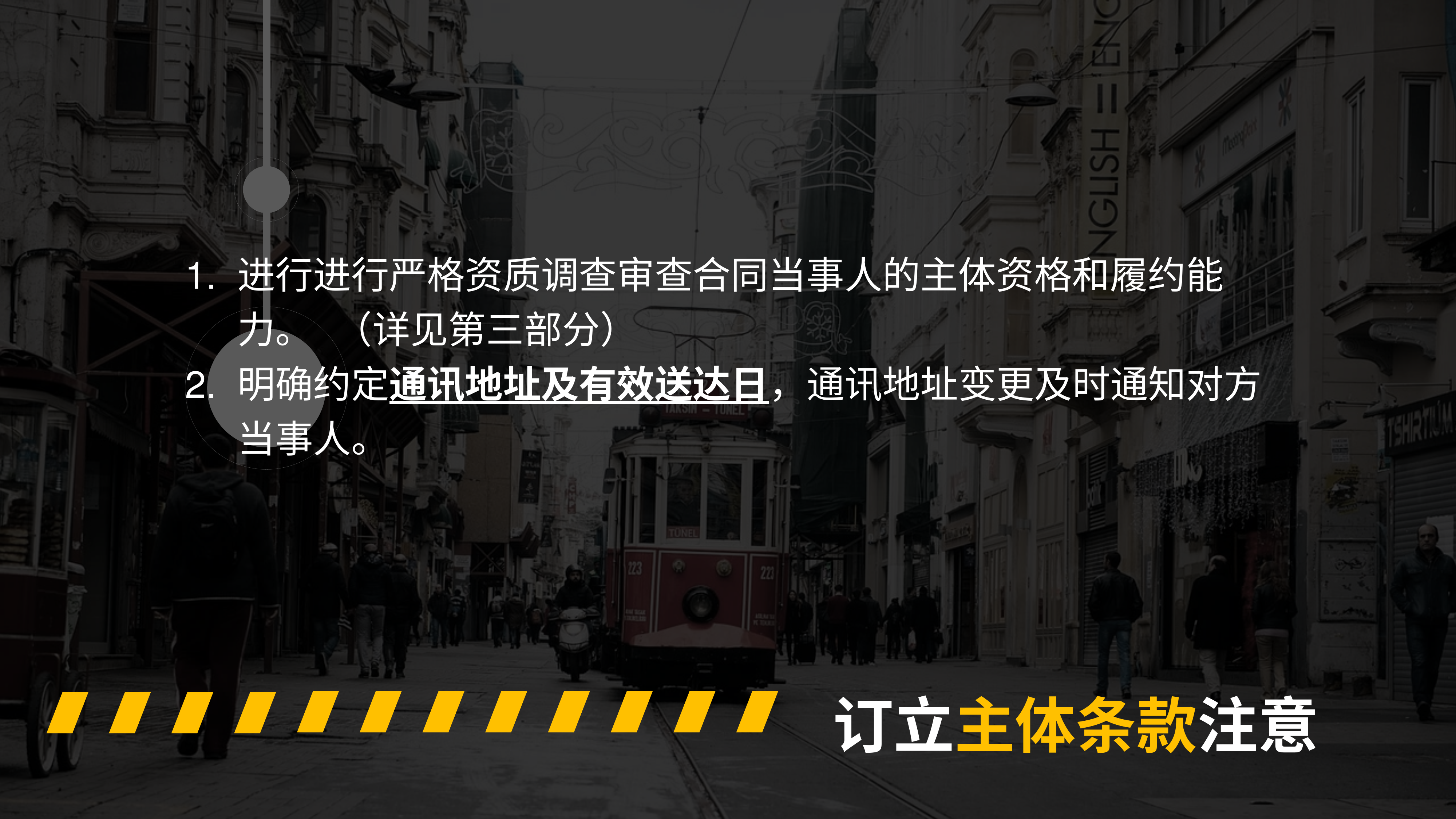

进行进行严格资质调查审查合同当事人的主体资格和履约能力。  （详见第三部分）
明确约定通讯地址及有效送达日，通讯地址变更及时通知对方当事人。

订立主体条款注意